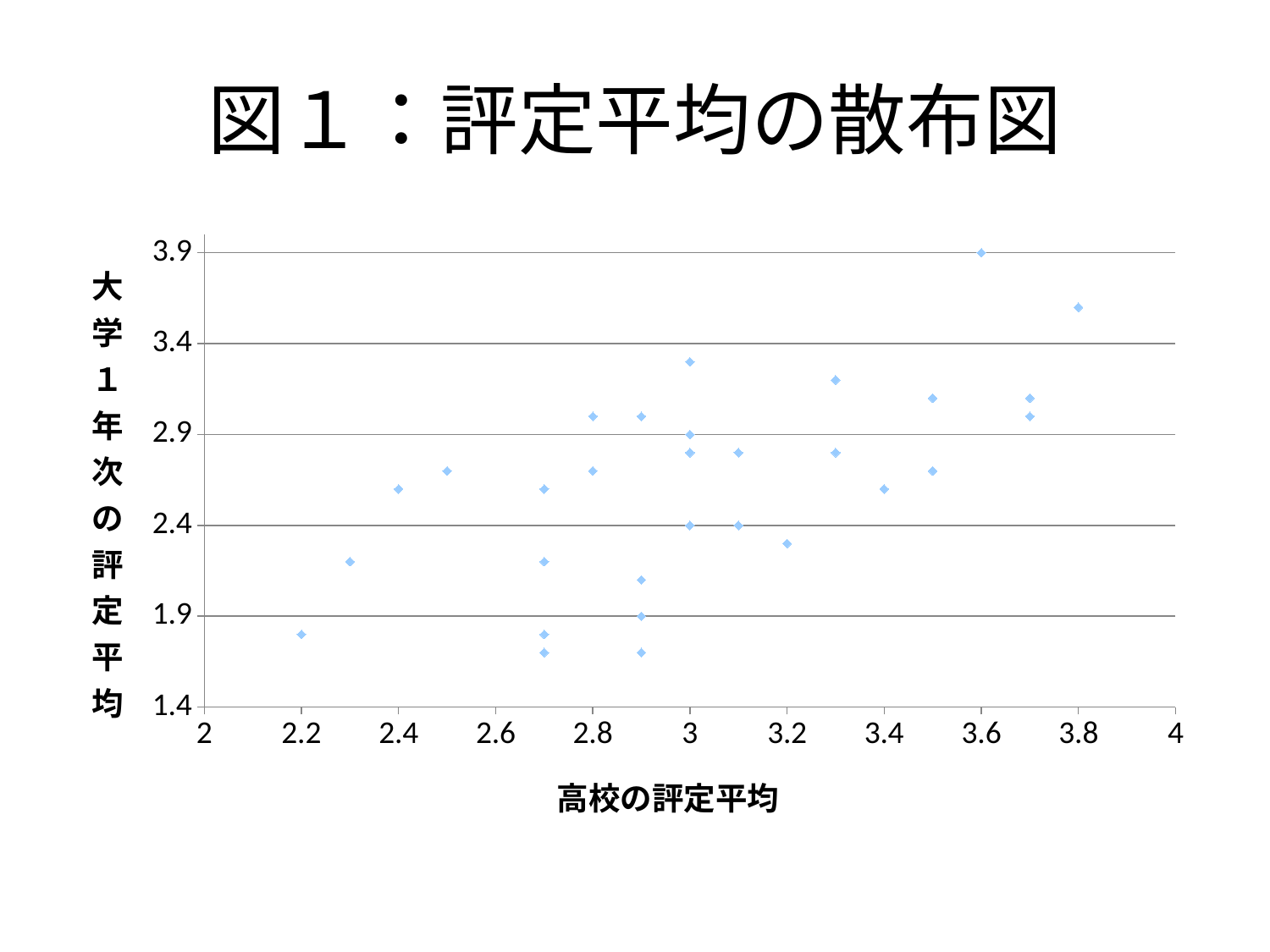

# 図１：評定平均の散布図

### Chart

| Category | y |
|---|---|